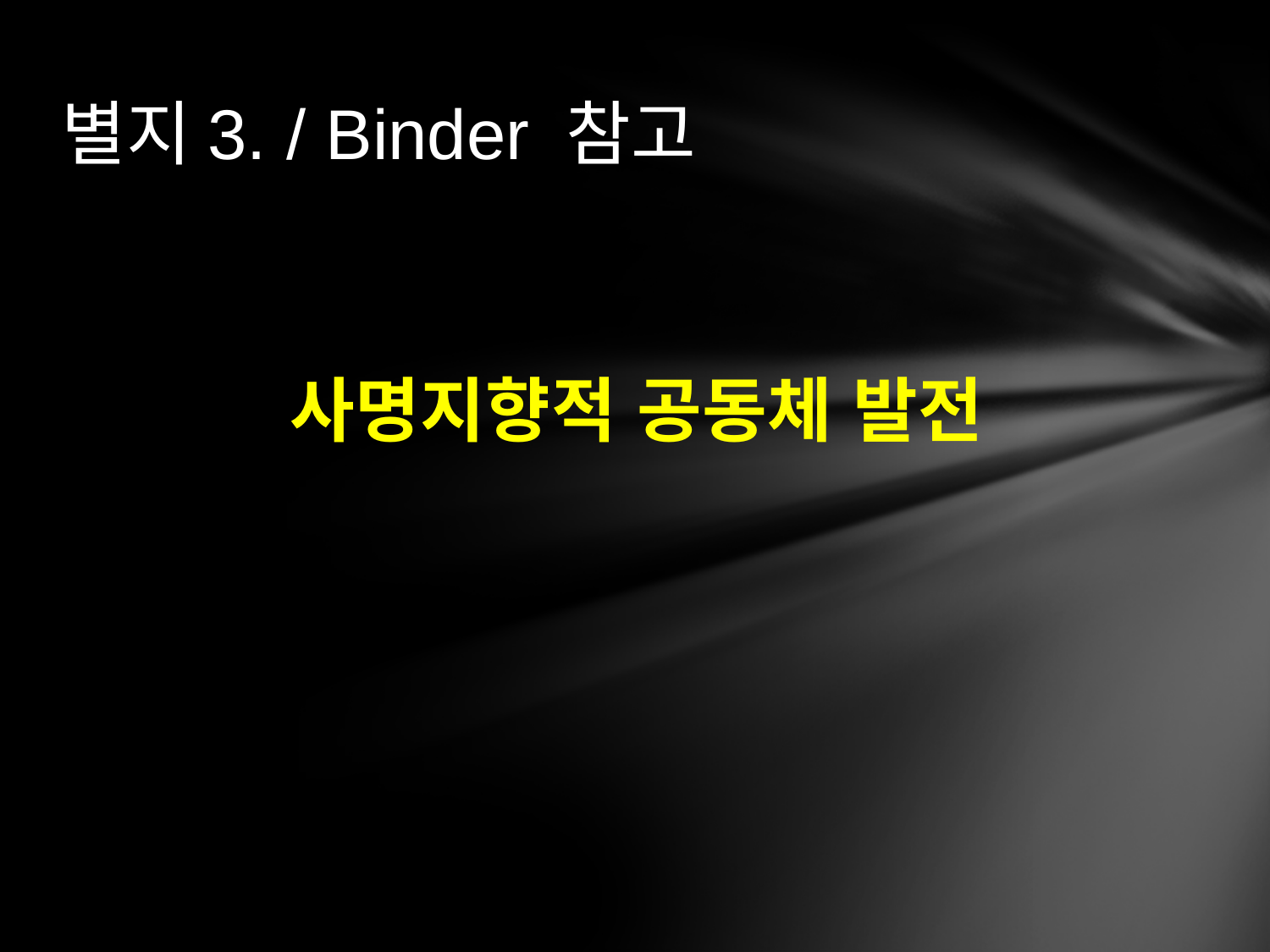

# 별지3. / Binder 참고

사명지향적 공동체 발전